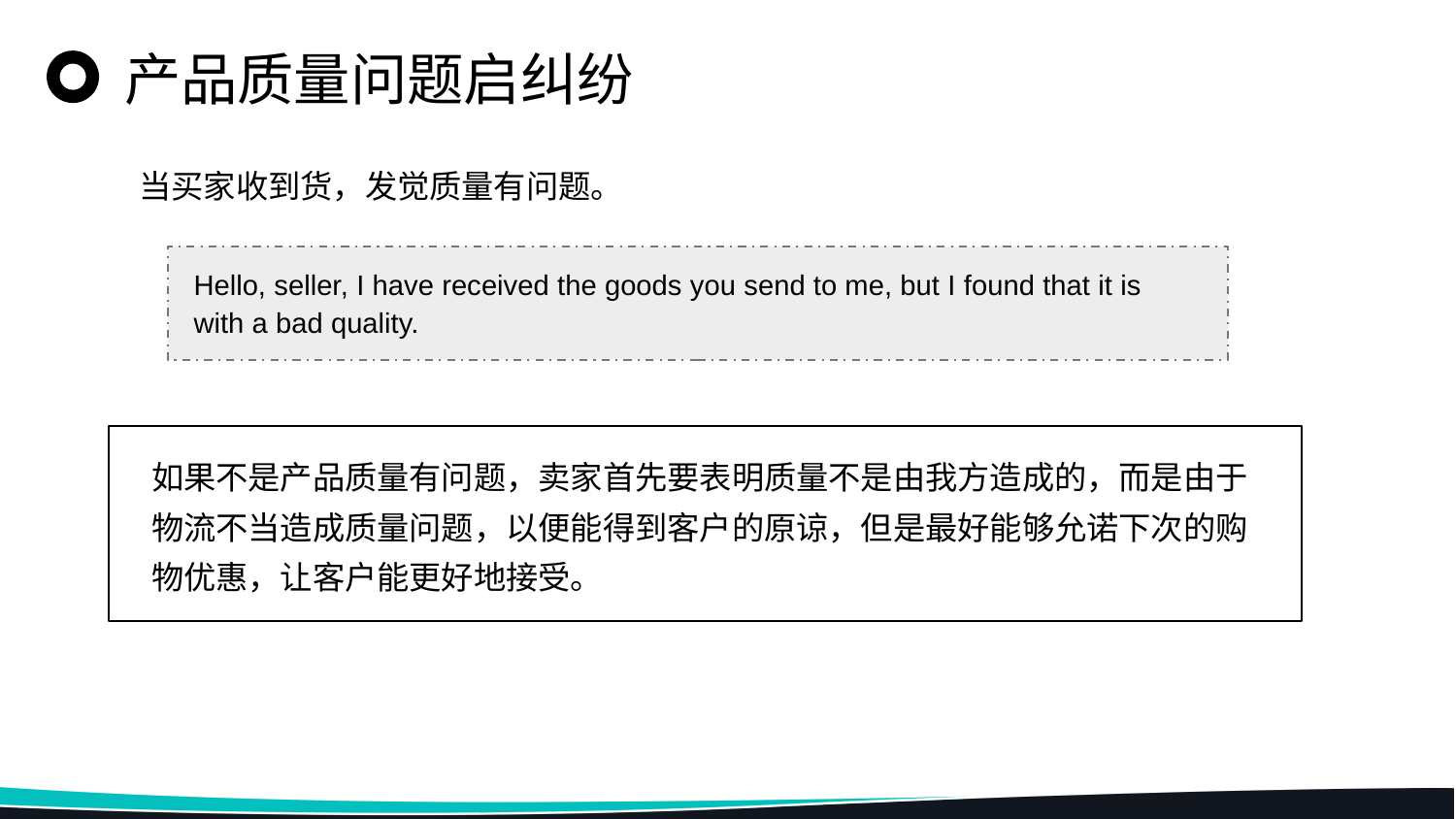

产品质量问题启纠纷
当买家收到货，发觉质量有问题。

Hello, seller, I have received the goods you send to me, but I found that it is with a bad quality.

如果不是产品质量有问题，卖家首先要表明质量不是由我方造成的，而是由于物流不当造成质量问题，以便能得到客户的原谅，但是最好能够允诺下次的购物优惠，让客户能更好地接受。